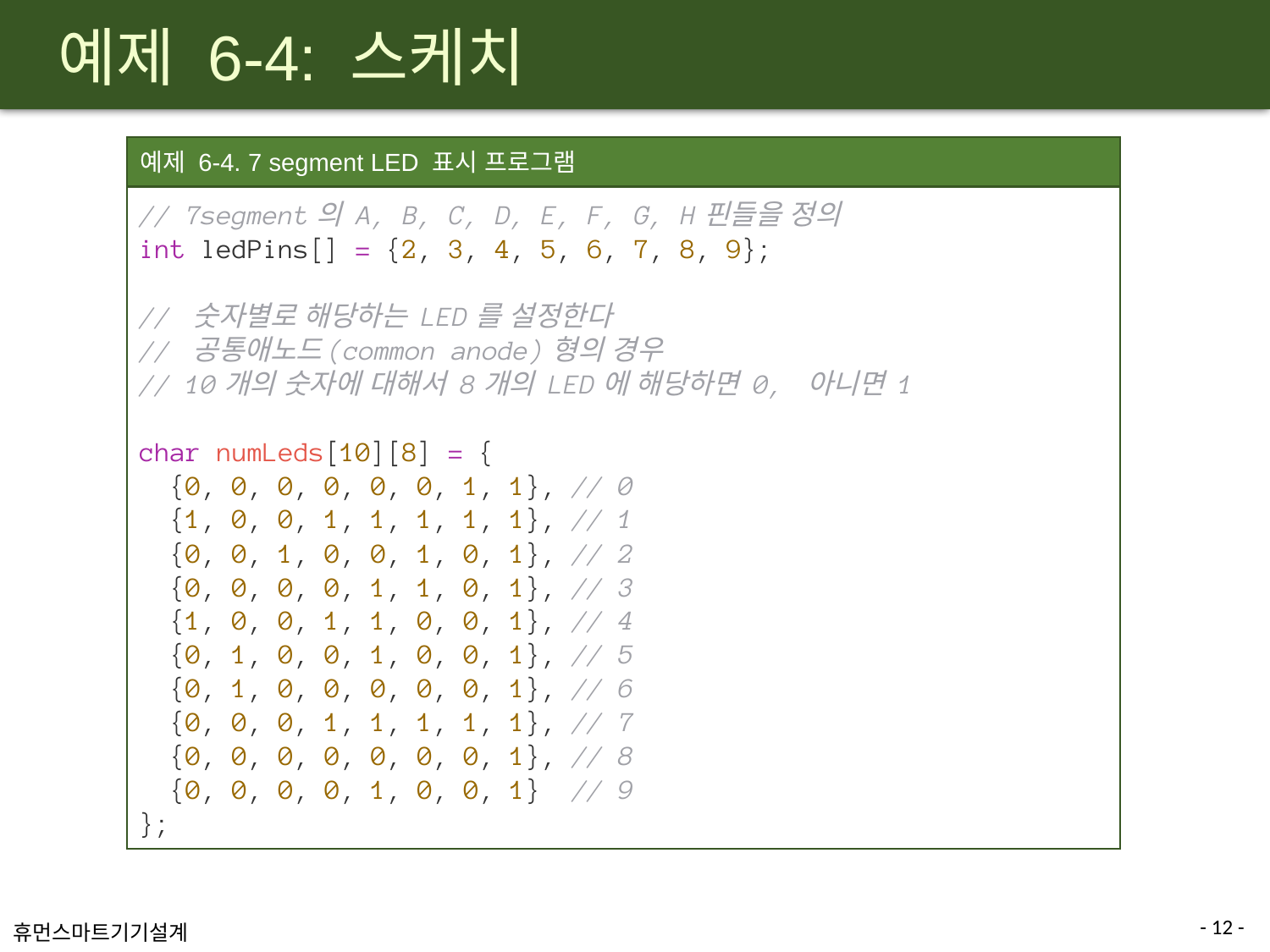

# 예제 6-4: 스케치
예제 6-4. 7 segment LED 표시 프로그램
// 7segment의 A, B, C, D, E, F, G, H핀들을 정의
int ledPins[] = {2, 3, 4, 5, 6, 7, 8, 9};
// 숫자별로 해당하는 LED를 설정한다
// 공통애노드(common anode)형의 경우
// 10개의 숫자에 대해서 8개의 LED에 해당하면 0, 아니면 1
char numLeds[10][8] = {
  {0, 0, 0, 0, 0, 0, 1, 1}, // 0
  {1, 0, 0, 1, 1, 1, 1, 1}, // 1
  {0, 0, 1, 0, 0, 1, 0, 1}, // 2
  {0, 0, 0, 0, 1, 1, 0, 1}, // 3
  {1, 0, 0, 1, 1, 0, 0, 1}, // 4
  {0, 1, 0, 0, 1, 0, 0, 1}, // 5
  {0, 1, 0, 0, 0, 0, 0, 1}, // 6
  {0, 0, 0, 1, 1, 1, 1, 1}, // 7
  {0, 0, 0, 0, 0, 0, 0, 1}, // 8
  {0, 0, 0, 0, 1, 0, 0, 1}  // 9
};
- 12 -